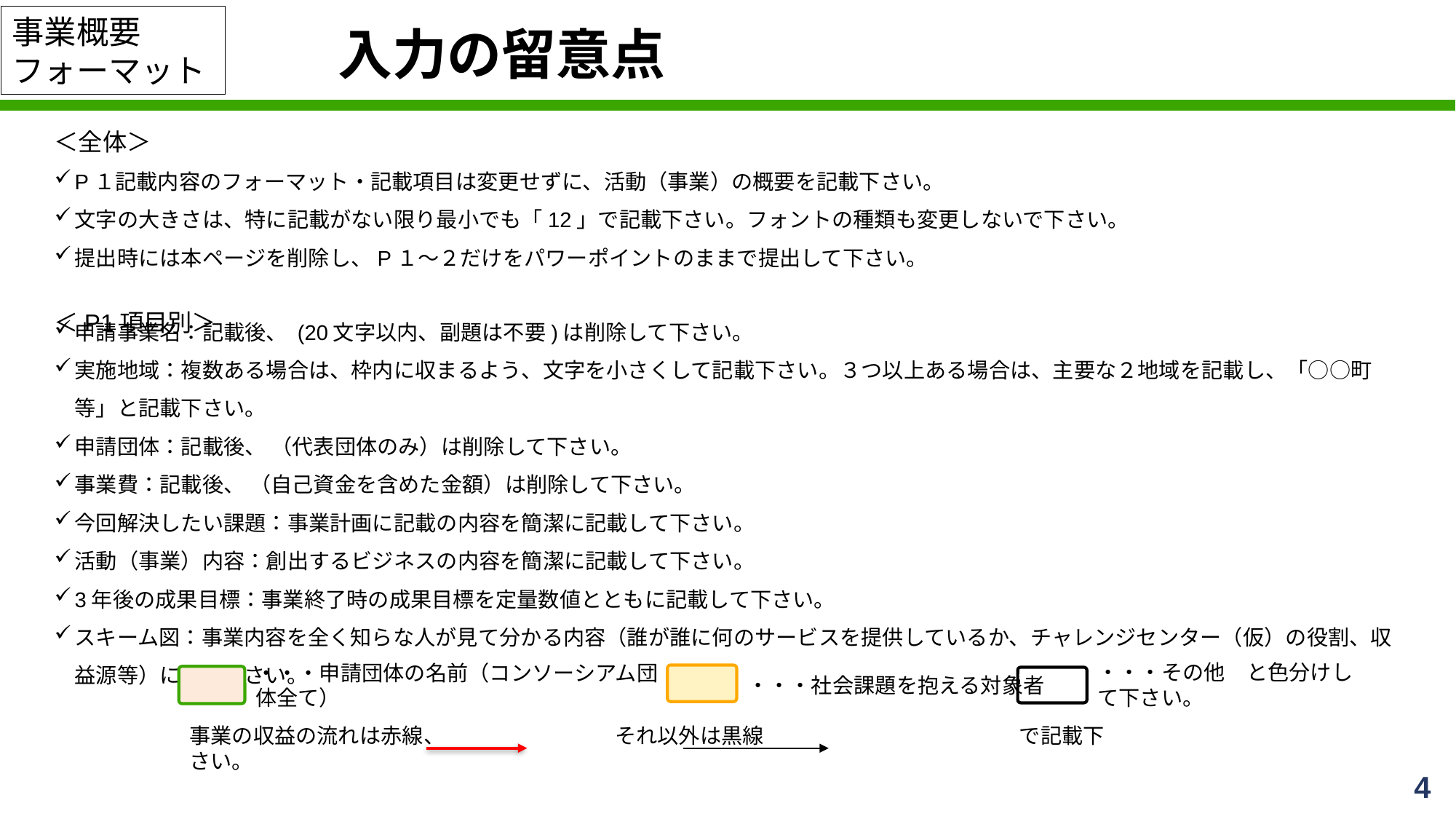

事業概要フォーマット
入力の留意点

＜全体＞
P１記載内容のフォーマット・記載項目は変更せずに、活動（事業）の概要を記載下さい。
文字の大きさは、特に記載がない限り最小でも「12」で記載下さい。フォントの種類も変更しないで下さい。
提出時には本ページを削除し、P１～２だけをパワーポイントのままで提出して下さい。
＜P1項目別＞
申請事業名：記載後、 (20文字以内、副題は不要)は削除して下さい。
実施地域：複数ある場合は、枠内に収まるよう、文字を小さくして記載下さい。３つ以上ある場合は、主要な２地域を記載し、「○○町等」と記載下さい。
申請団体：記載後、 （代表団体のみ）は削除して下さい。
事業費：記載後、 （自己資金を含めた金額）は削除して下さい。
今回解決したい課題：事業計画に記載の内容を簡潔に記載して下さい。
活動（事業）内容：創出するビジネスの内容を簡潔に記載して下さい。
3年後の成果目標：事業終了時の成果目標を定量数値とともに記載して下さい。
スキーム図：事業内容を全く知らな人が見て分かる内容（誰が誰に何のサービスを提供しているか、チャレンジセンター（仮）の役割、収益源等）にして下さい。
・・・社会課題を抱える対象者
・・・その他　と色分けして下さい。
・・・申請団体の名前（コンソーシアム団体全て）

事業の収益の流れは赤線、　　　　　　　　それ以外は黒線　　　　　　　　　　　　で記載下さい。
4